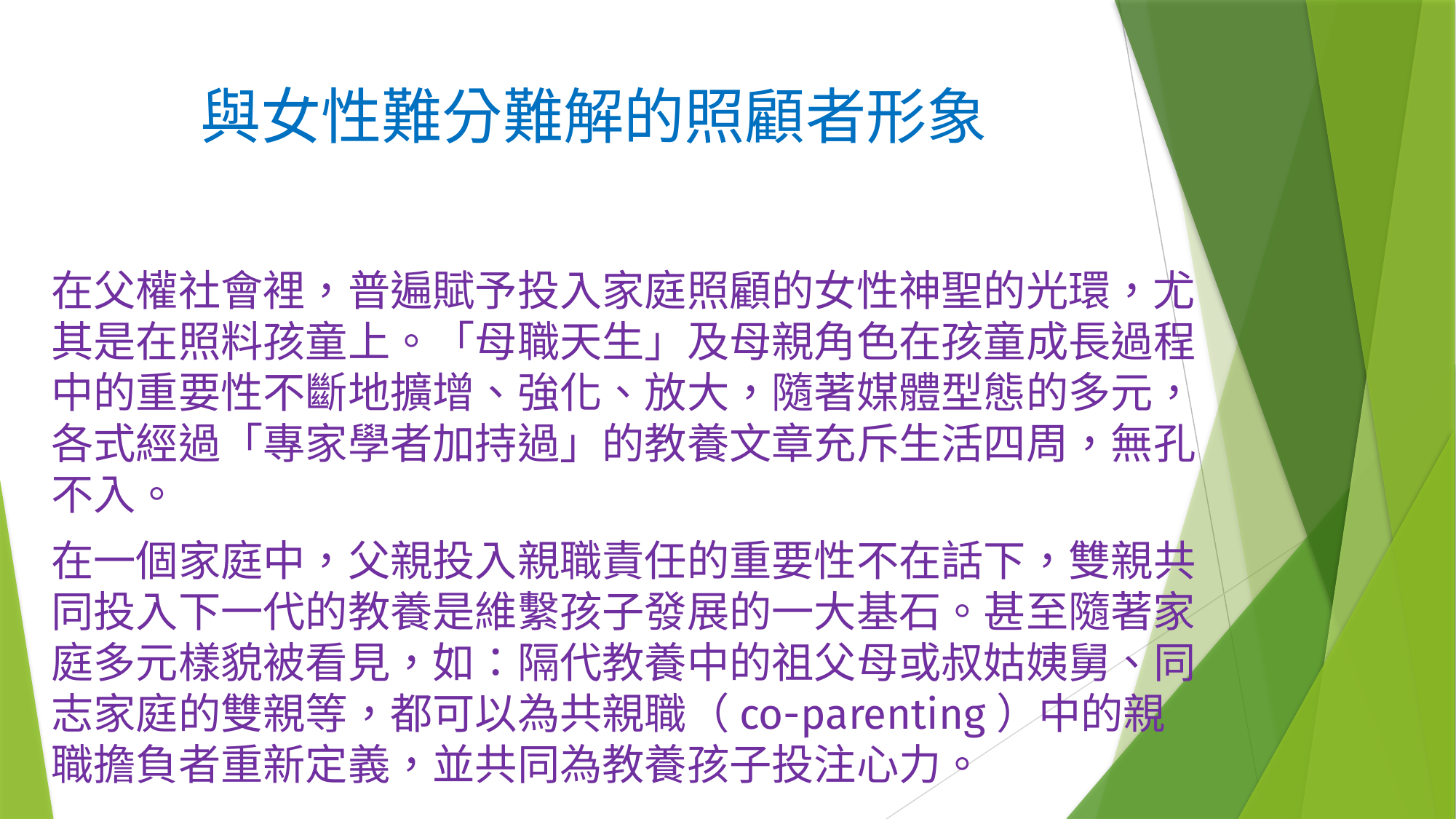

# 與女性難分難解的照顧者形象
在父權社會裡，普遍賦予投入家庭照顧的女性神聖的光環，尤其是在照料孩童上。「母職天生」及母親角色在孩童成長過程中的重要性不斷地擴增、強化、放大，隨著媒體型態的多元，各式經過「專家學者加持過」的教養文章充斥生活四周，無孔不入。
在一個家庭中，父親投入親職責任的重要性不在話下，雙親共同投入下一代的教養是維繫孩子發展的一大基石。甚至隨著家庭多元樣貌被看見，如：隔代教養中的祖父母或叔姑姨舅、同志家庭的雙親等，都可以為共親職（co-parenting）中的親職擔負者重新定義，並共同為教養孩子投注心力。